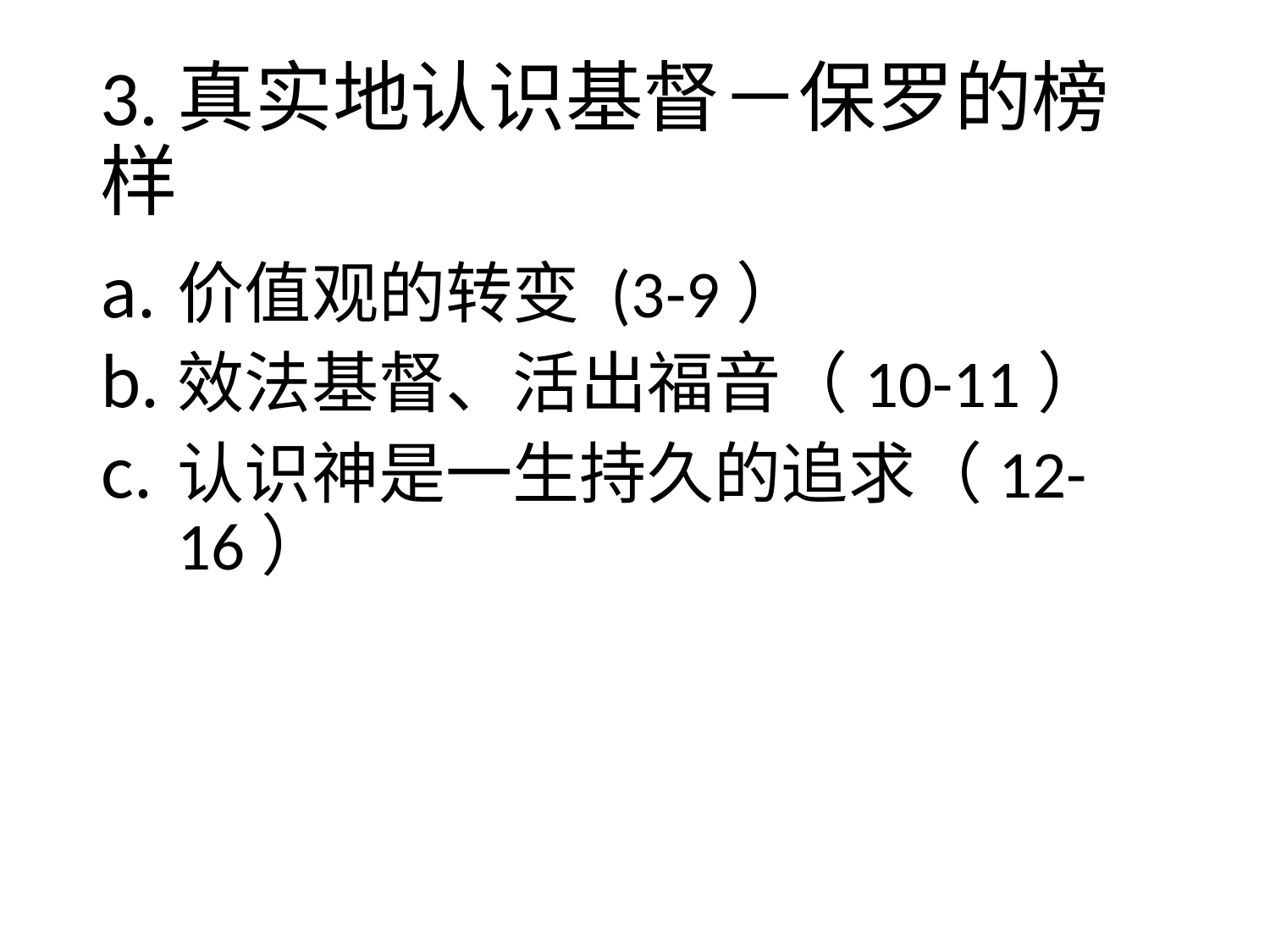

# 3.真实地认识基督－保罗的榜样
价值观的转变 (3-9）
效法基督、活出福音（10-11）
认识神是一生持久的追求（12-16）